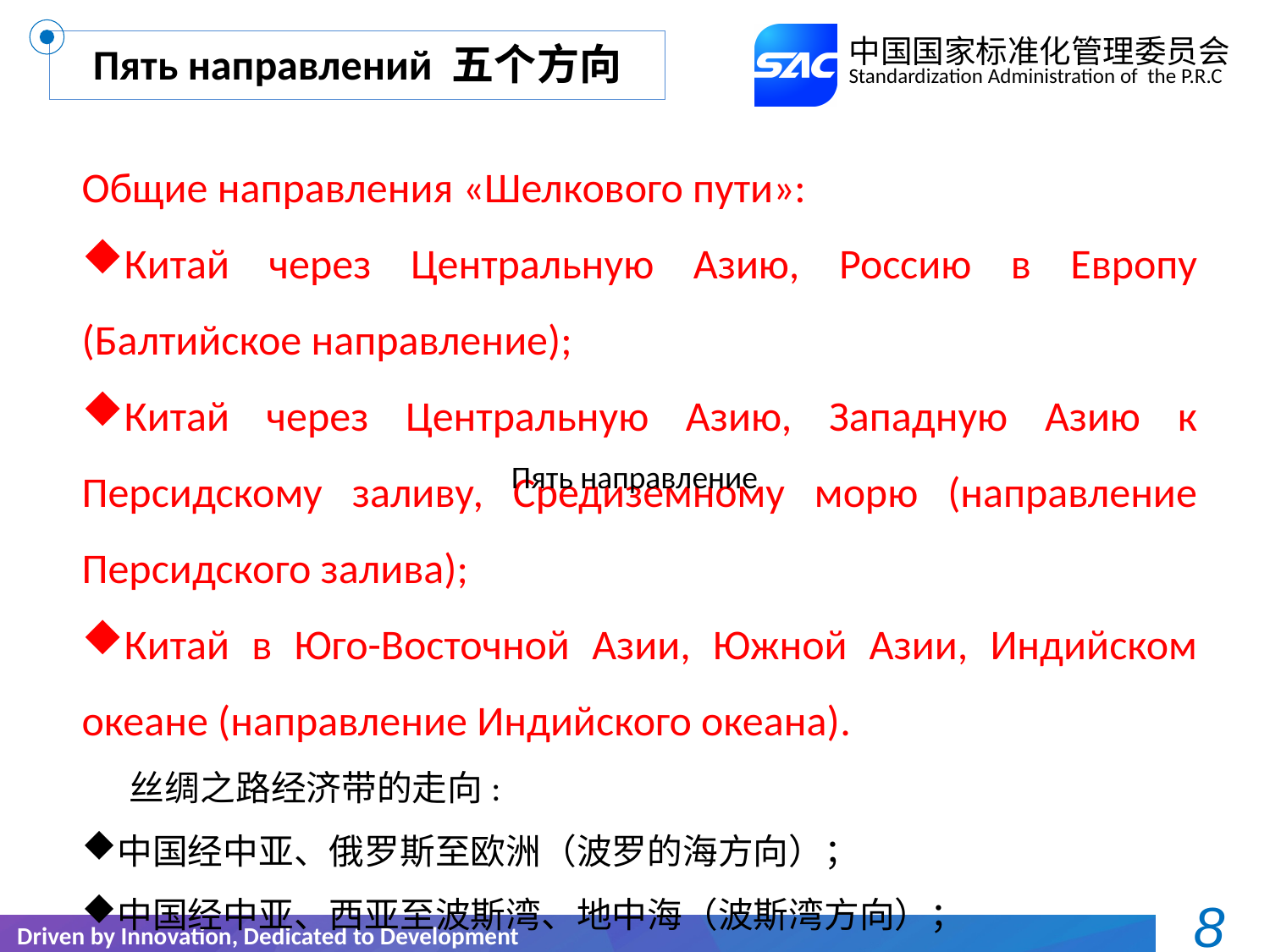

Пять направлений 五个方向
Общие направления «Шелкового пути»:
Китай через Центральную Азию, Россию в Европу (Балтийское направление);
Китай через Центральную Азию, Западную Азию к Персидскому заливу, Средиземному морю (направление Персидского залива);
Китай в Юго-Восточной Азии, Южной Азии, Индийском океане (направление Индийского океана).
     丝绸之路经济带的走向:
中国经中亚、俄罗斯至欧洲（波罗的海方向）；
中国经中亚、西亚至波斯湾、地中海（波斯湾方向）；
中国至东南亚、南亚、印度洋（印度洋方向）。
Пять направление